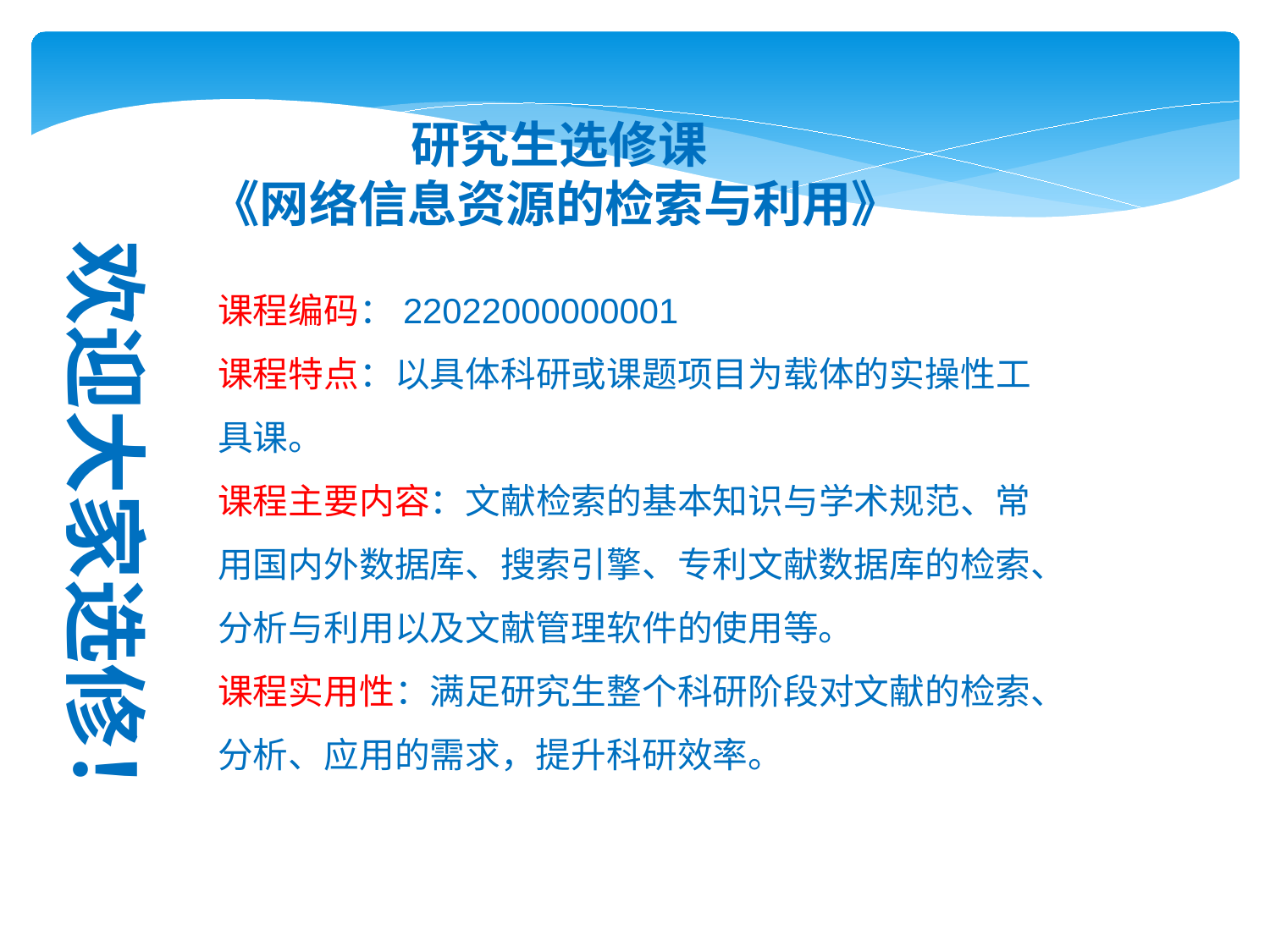

研究生选修课
《网络信息资源的检索与利用》
课程编码：22022000000001
课程特点：以具体科研或课题项目为载体的实操性工具课。
课程主要内容：文献检索的基本知识与学术规范、常用国内外数据库、搜索引擎、专利文献数据库的检索、分析与利用以及文献管理软件的使用等。
课程实用性：满足研究生整个科研阶段对文献的检索、分析、应用的需求，提升科研效率。
欢迎大家选修！！